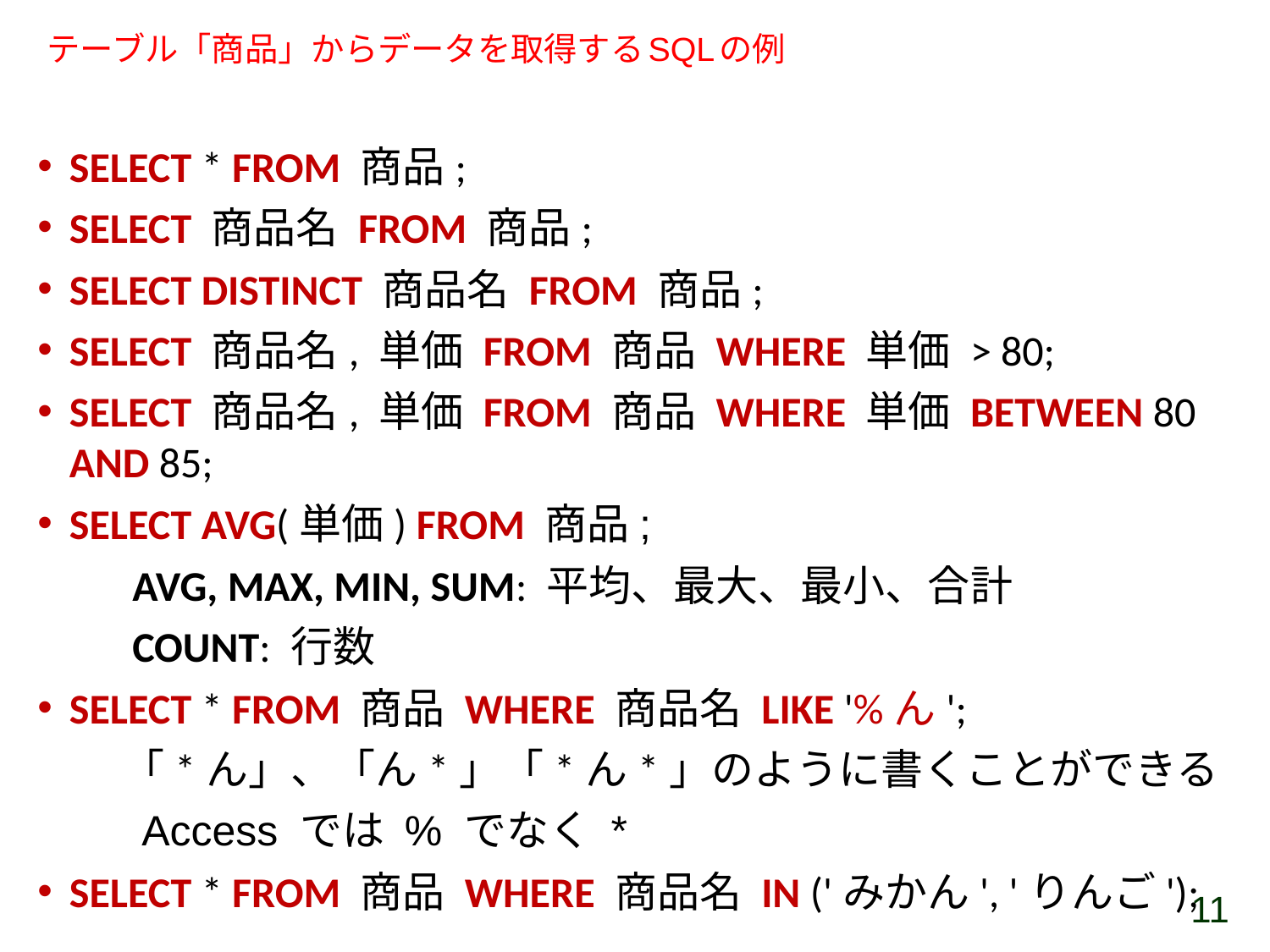

テーブル「商品」からデータを取得するSQLの例
SELECT * FROM 商品;
SELECT 商品名 FROM 商品;
SELECT DISTINCT 商品名 FROM 商品;
SELECT 商品名, 単価 FROM 商品 WHERE 単価 > 80;
SELECT 商品名, 単価 FROM 商品 WHERE 単価 BETWEEN 80 AND 85;
SELECT AVG(単価) FROM 商品;
　　AVG, MAX, MIN, SUM: 平均、最大、最小、合計
　　COUNT: 行数
SELECT * FROM 商品 WHERE 商品名 LIKE '%ん';
　　「*ん」、「ん*」「*ん*」のように書くことができる
　　 Access では % でなく *
SELECT * FROM 商品 WHERE 商品名 IN ('みかん', 'りんご');
11